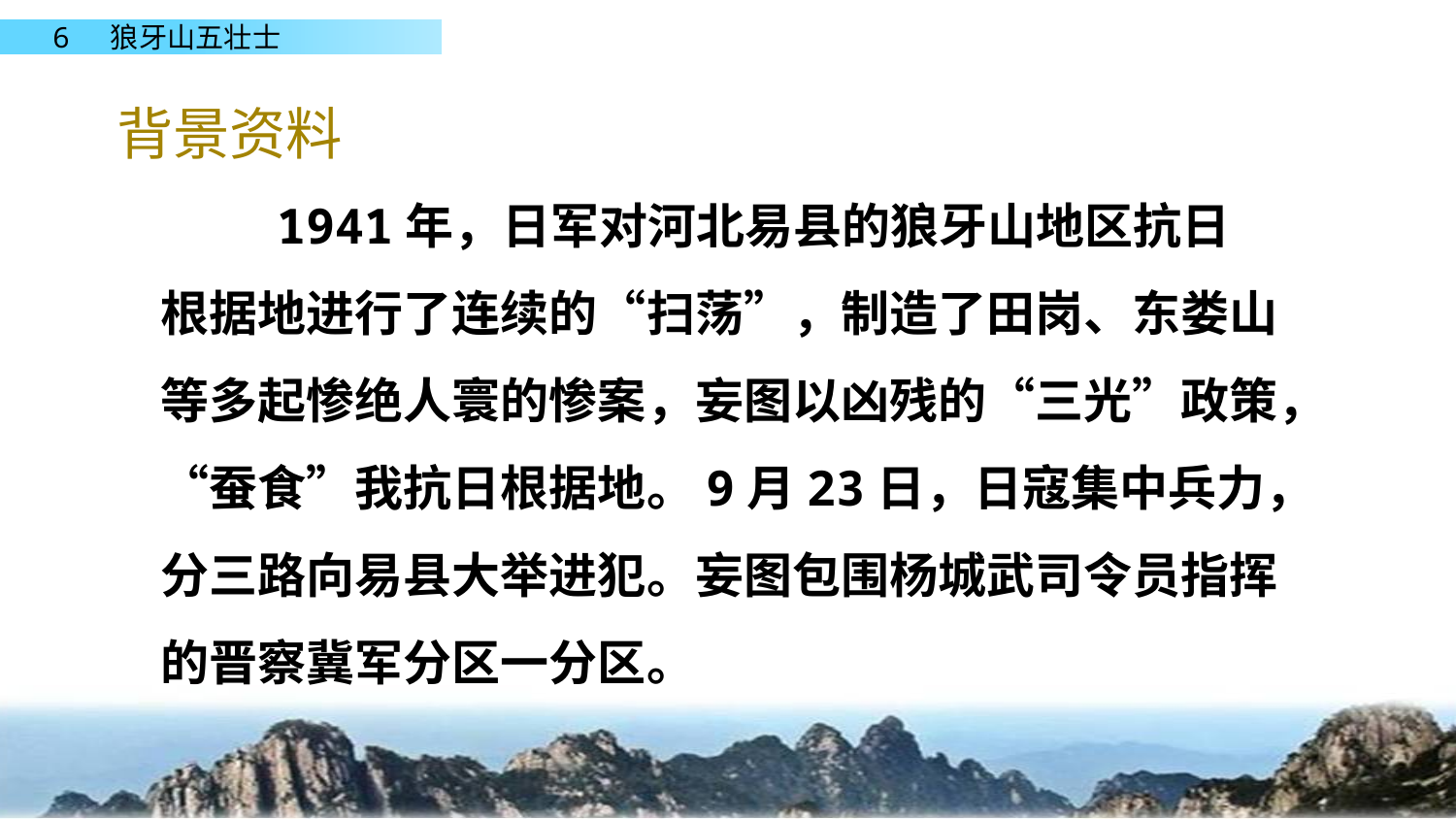

背景资料
    1941年，日军对河北易县的狼牙山地区抗日根据地进行了连续的“扫荡”，制造了田岗、东娄山等多起惨绝人寰的惨案，妄图以凶残的“三光”政策，“蚕食”我抗日根据地。9月23日，日寇集中兵力，分三路向易县大举进犯。妄图包围杨城武司令员指挥的晋察冀军分区一分区。